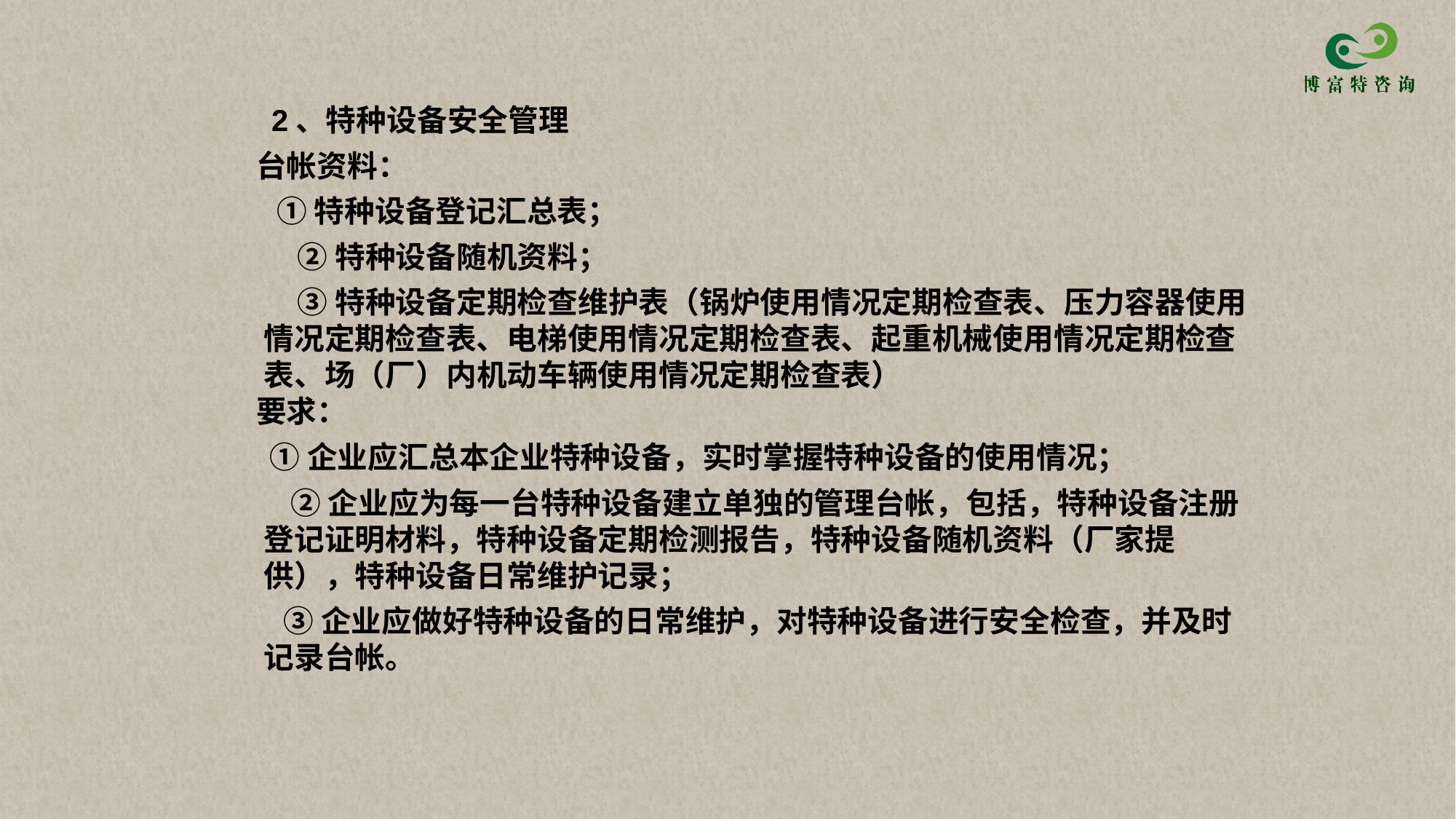

2、特种设备安全管理
    台帐资料：
        ①特种设备登记汇总表；
           ②特种设备随机资料；
           ③特种设备定期检查维护表（锅炉使用情况定期检查表、压力容器使用情况定期检查表、电梯使用情况定期检查表、起重机械使用情况定期检查表、场（厂）内机动车辆使用情况定期检查表）
    要求：
       ①企业应汇总本企业特种设备，实时掌握特种设备的使用情况；
          ②企业应为每一台特种设备建立单独的管理台帐，包括，特种设备注册登记证明材料，特种设备定期检测报告，特种设备随机资料（厂家提供），特种设备日常维护记录；
         ③企业应做好特种设备的日常维护，对特种设备进行安全检查，并及时记录台帐。